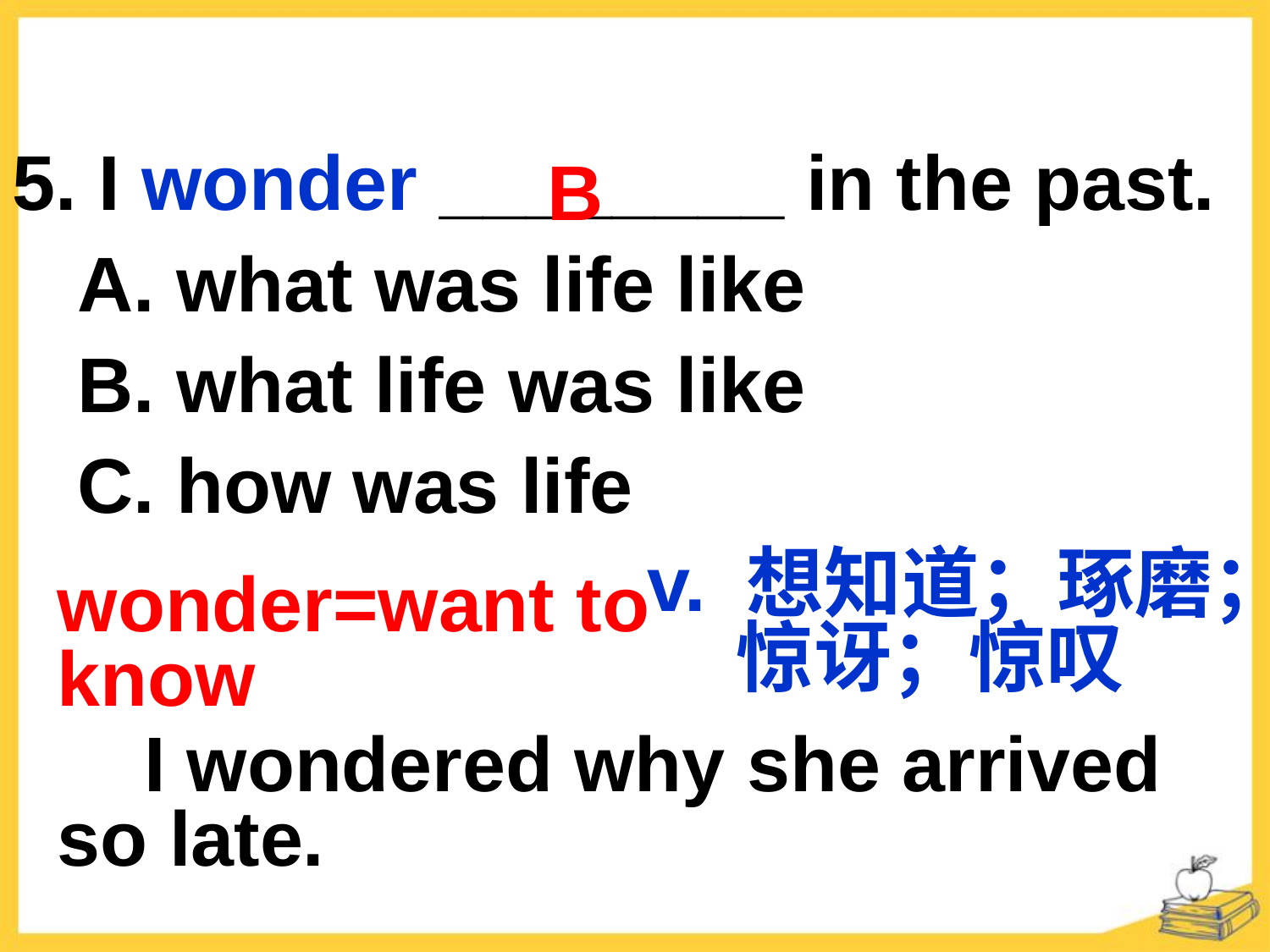

5. I wonder ________ in the past.
   A. what was life like
   B. what life was like
   C. how was life
B
v. 想知道；琢磨；
    惊讶；惊叹
wonder=want to know
    I wondered why she arrived so late.